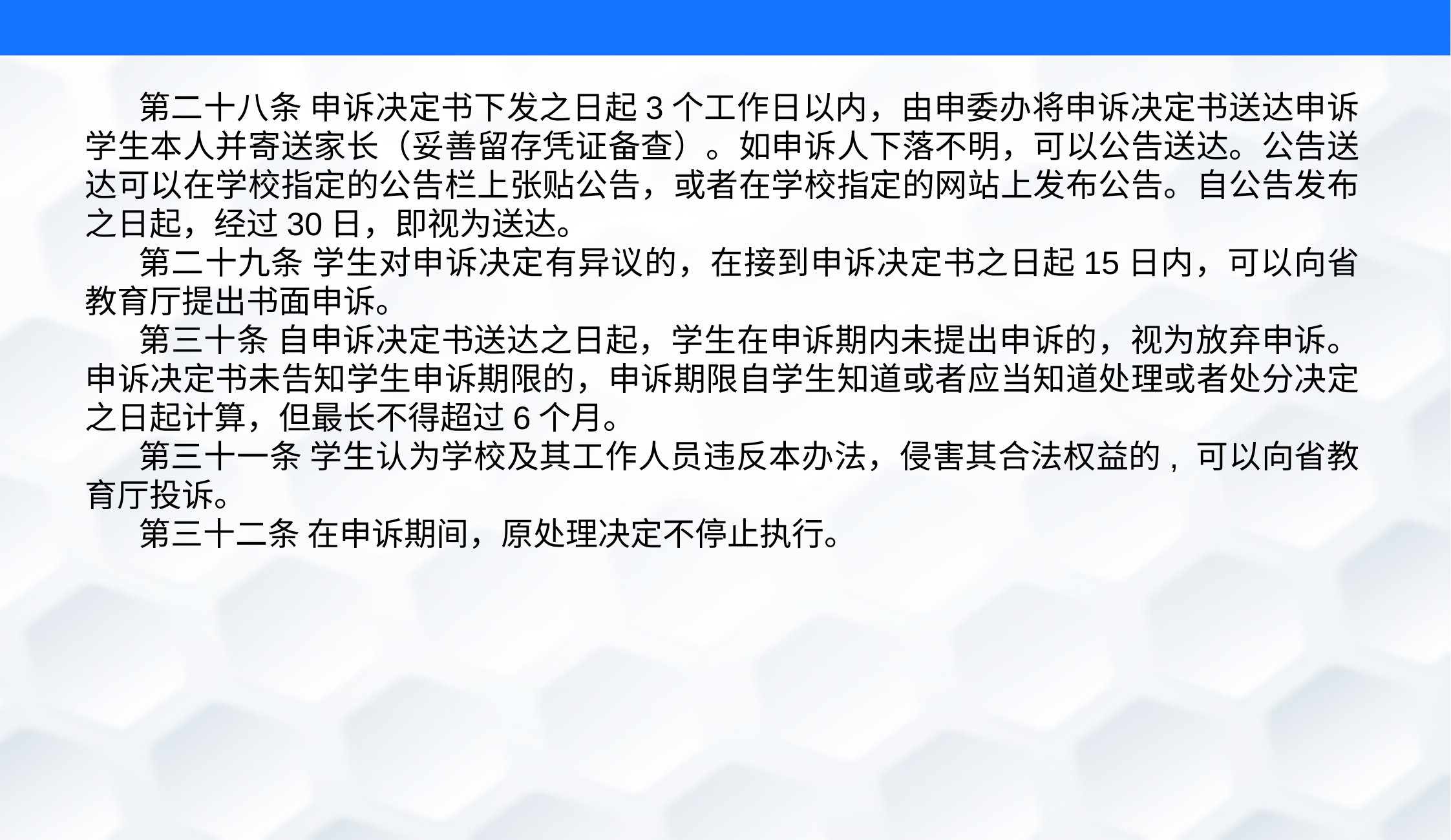

第二十八条 申诉决定书下发之日起3个工作日以内，由申委办将申诉决定书送达申诉学生本人并寄送家长（妥善留存凭证备查）。如申诉人下落不明，可以公告送达。公告送达可以在学校指定的公告栏上张贴公告，或者在学校指定的网站上发布公告。自公告发布之日起，经过30日，即视为送达。
第二十九条 学生对申诉决定有异议的，在接到申诉决定书之日起15日内，可以向省教育厅提出书面申诉。
第三十条 自申诉决定书送达之日起，学生在申诉期内未提出申诉的，视为放弃申诉。申诉决定书未告知学生申诉期限的，申诉期限自学生知道或者应当知道处理或者处分决定之日起计算，但最长不得超过6个月。
第三十一条 学生认为学校及其工作人员违反本办法，侵害其合法权益的, 可以向省教育厅投诉。
第三十二条 在申诉期间，原处理决定不停止执行。